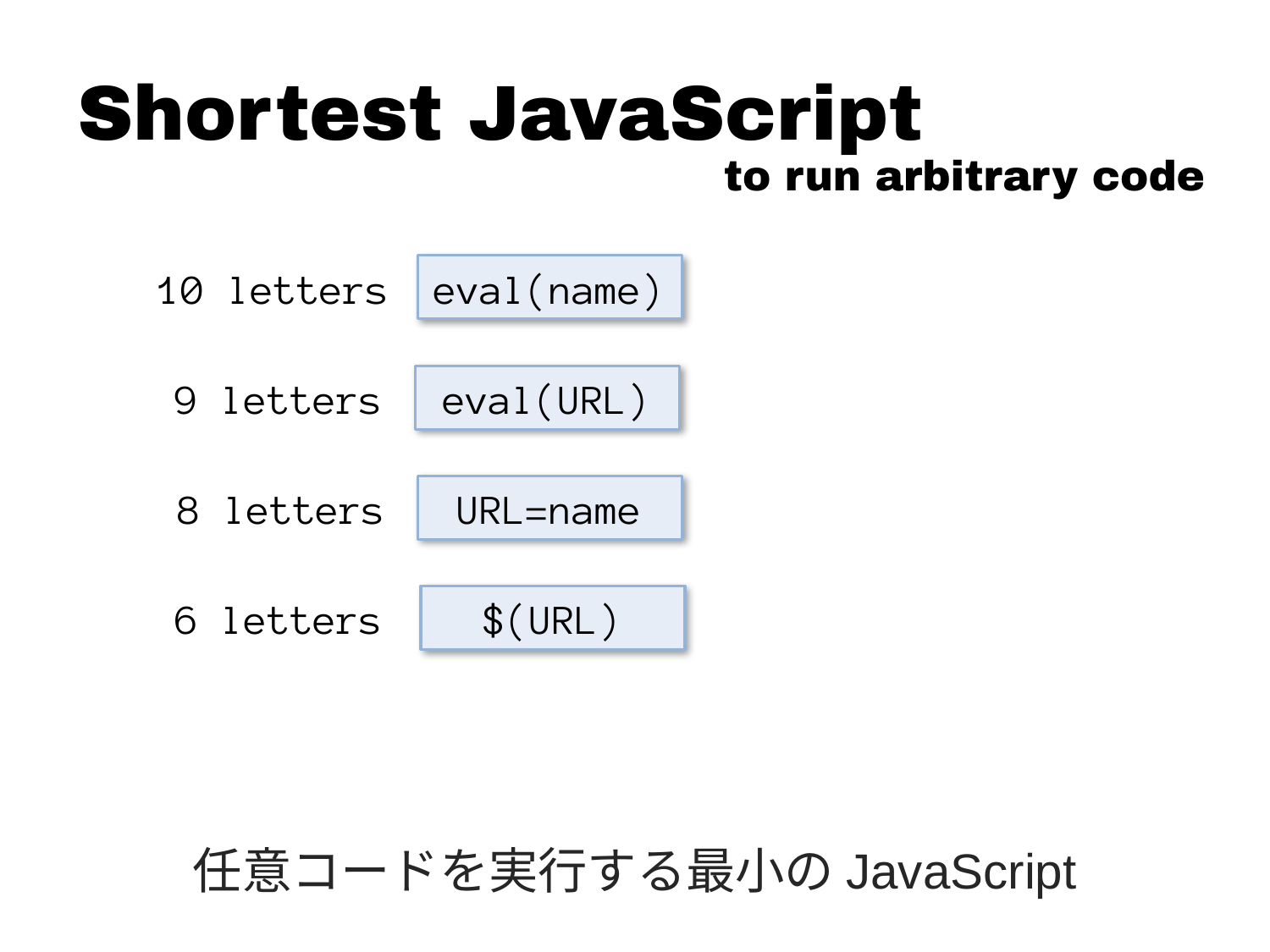

Shortest JavaScript
to run arbitrary code
10 letters
eval(name)
9 letters
eval(URL)
8 letters
URL=name
6 letters
$(URL)
任意コードを実行する最小のJavaScript